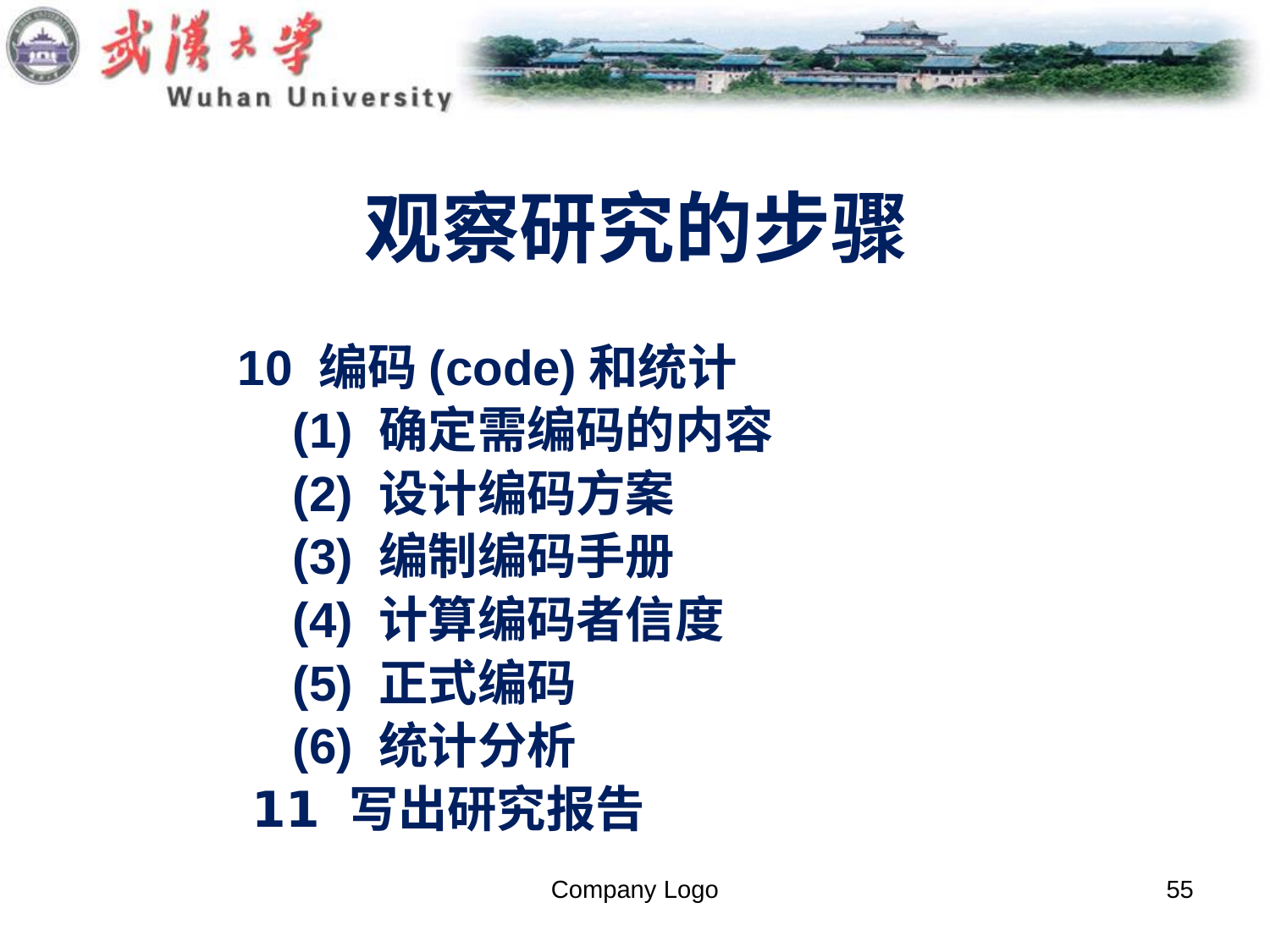

# 观察研究的步骤
10 编码(code)和统计
    (1) 确定需编码的内容
    (2) 设计编码方案
    (3) 编制编码手册
    (4) 计算编码者信度
    (5) 正式编码
    (6) 统计分析
 11 写出研究报告

Company Logo
55